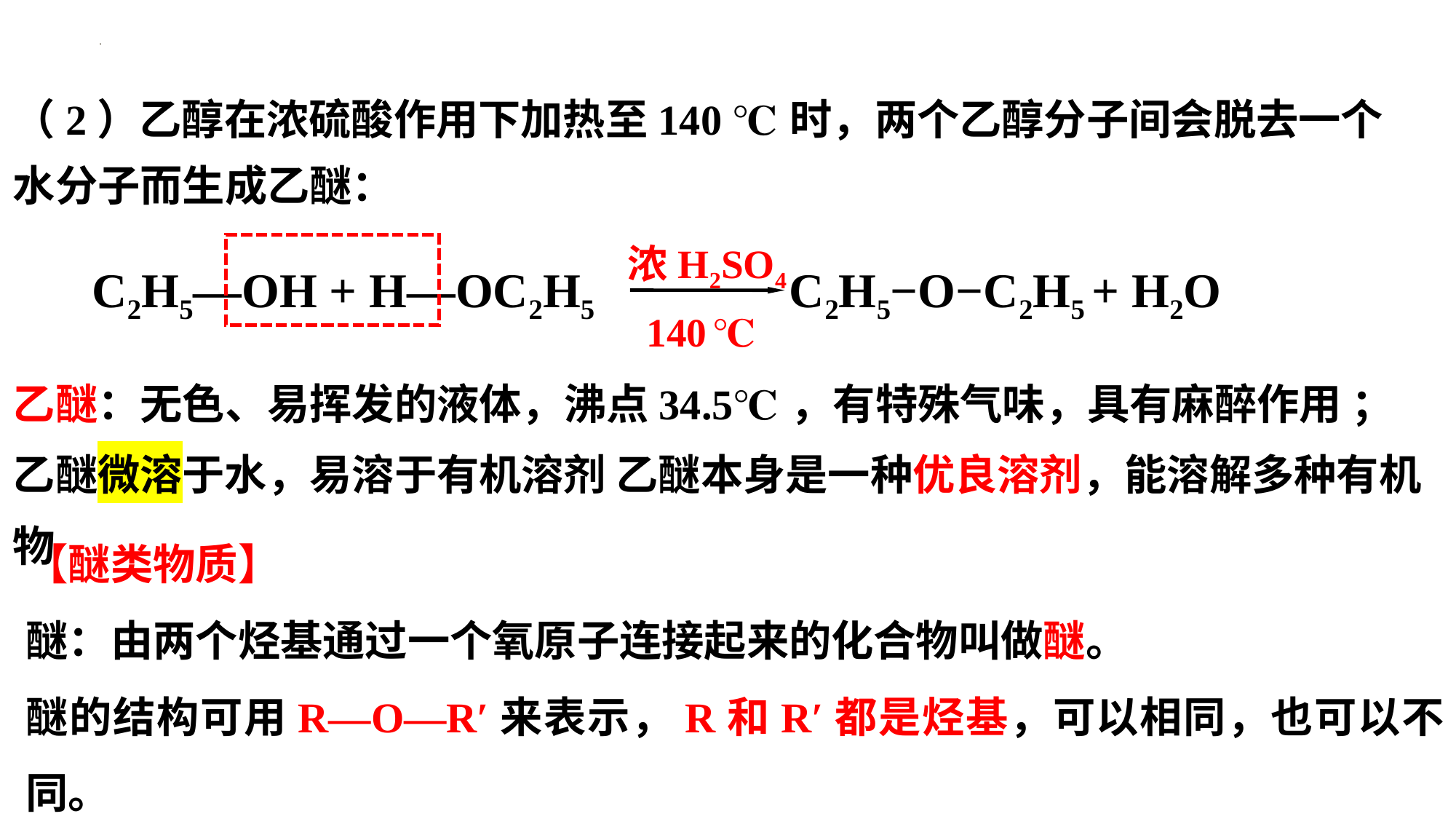

（2）乙醇在浓硫酸作用下加热至140 ℃时，两个乙醇分子间会脱去一个水分子而生成乙醚：
浓H2SO4
140 ℃

C2H5—OH + H—OC2H5                C2H5−O−C2H5 + H2O

乙醚：无色、易挥发的液体，沸点34.5℃，有特殊气味，具有麻醉作用 ；乙醚微溶于水，易溶于有机溶剂 乙醚本身是一种优良溶剂，能溶解多种有机物
【醚类物质】
醚：由两个烃基通过一个氧原子连接起来的化合物叫做醚。
醚的结构可用R—O—R′来表示，R和R′都是烃基，可以相同，也可以不同。
饱和一元醚的通式：CnH2n＋2O  (n≥2)。